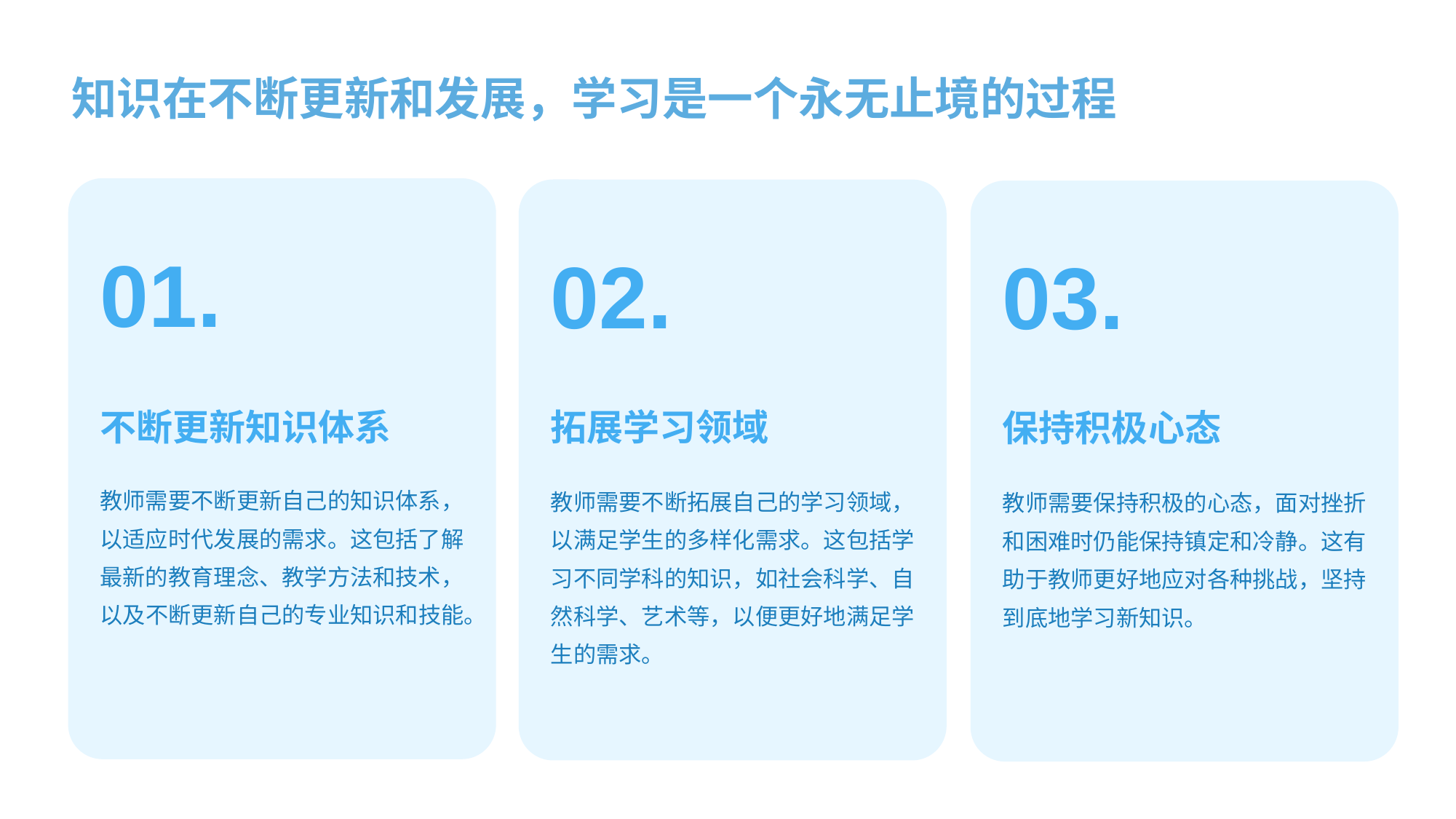

知识在不断更新和发展，学习是一个永无止境的过程

01.
02.
03.
不断更新知识体系
拓展学习领域
保持积极心态
教师需要不断更新自己的知识体系，以适应时代发展的需求。这包括了解最新的教育理念、教学方法和技术，以及不断更新自己的专业知识和技能。
教师需要不断拓展自己的学习领域，以满足学生的多样化需求。这包括学习不同学科的知识，如社会科学、自然科学、艺术等，以便更好地满足学生的需求。
教师需要保持积极的心态，面对挫折和困难时仍能保持镇定和冷静。这有助于教师更好地应对各种挑战，坚持到底地学习新知识。